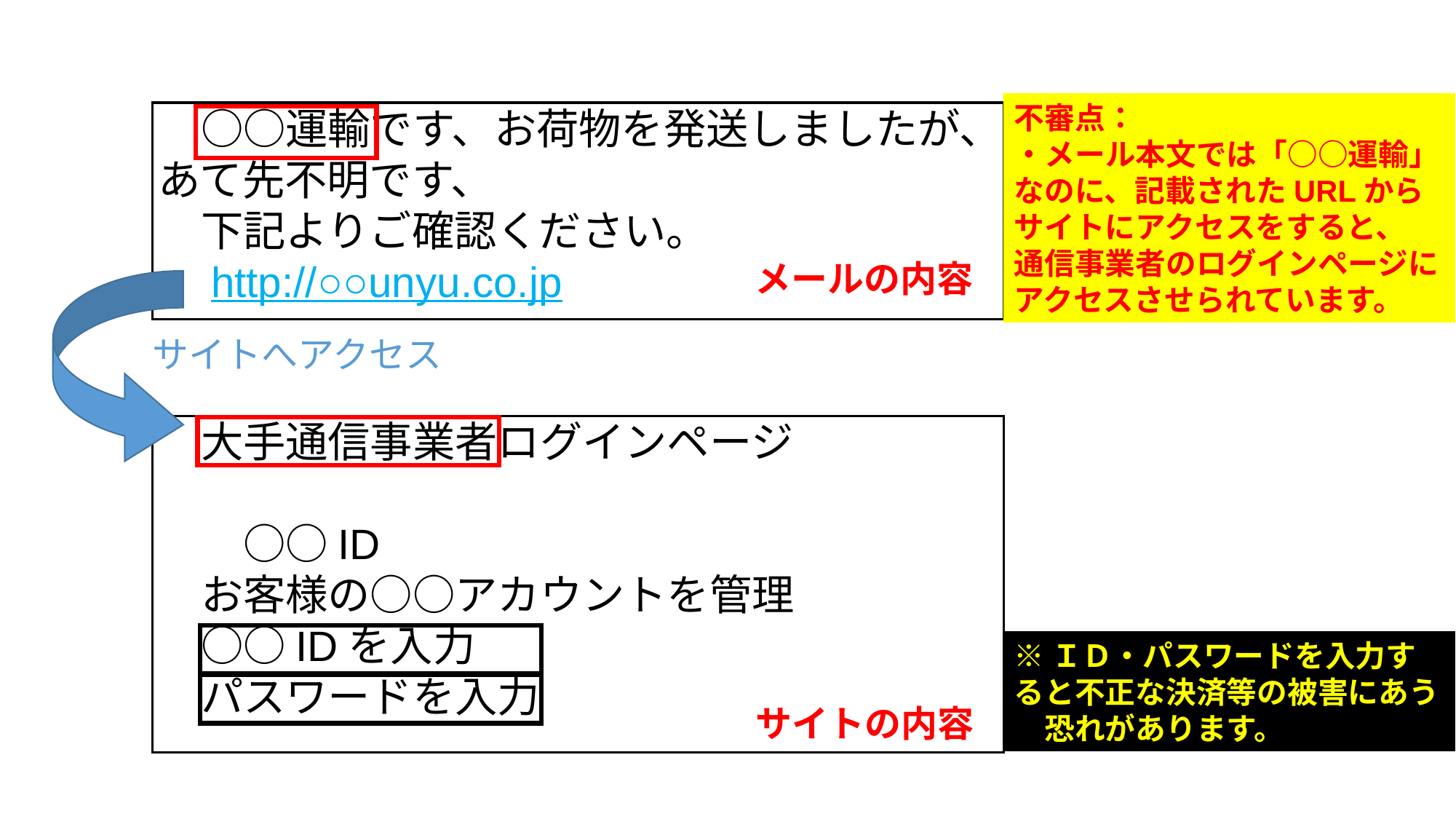

不審点：
・メール本文では「○○運輸」なのに、記載されたURLからサイトにアクセスをすると、
通信事業者のログインページにアクセスさせられています。
　　○○運輸です、お荷物を発送しましたが、
　あて先不明です、
　　下記よりご確認ください。
　　http://○○unyu.co.jp

メールの内容

サイトへアクセス
　　大手通信事業者ログインページ

　　　○○ID
　　お客様の○○アカウントを管理
　　○○IDを入力
　　パスワードを入力

※ＩＤ・パスワードを入力すると不正な決済等の被害にあう　恐れがあります。

サイトの内容